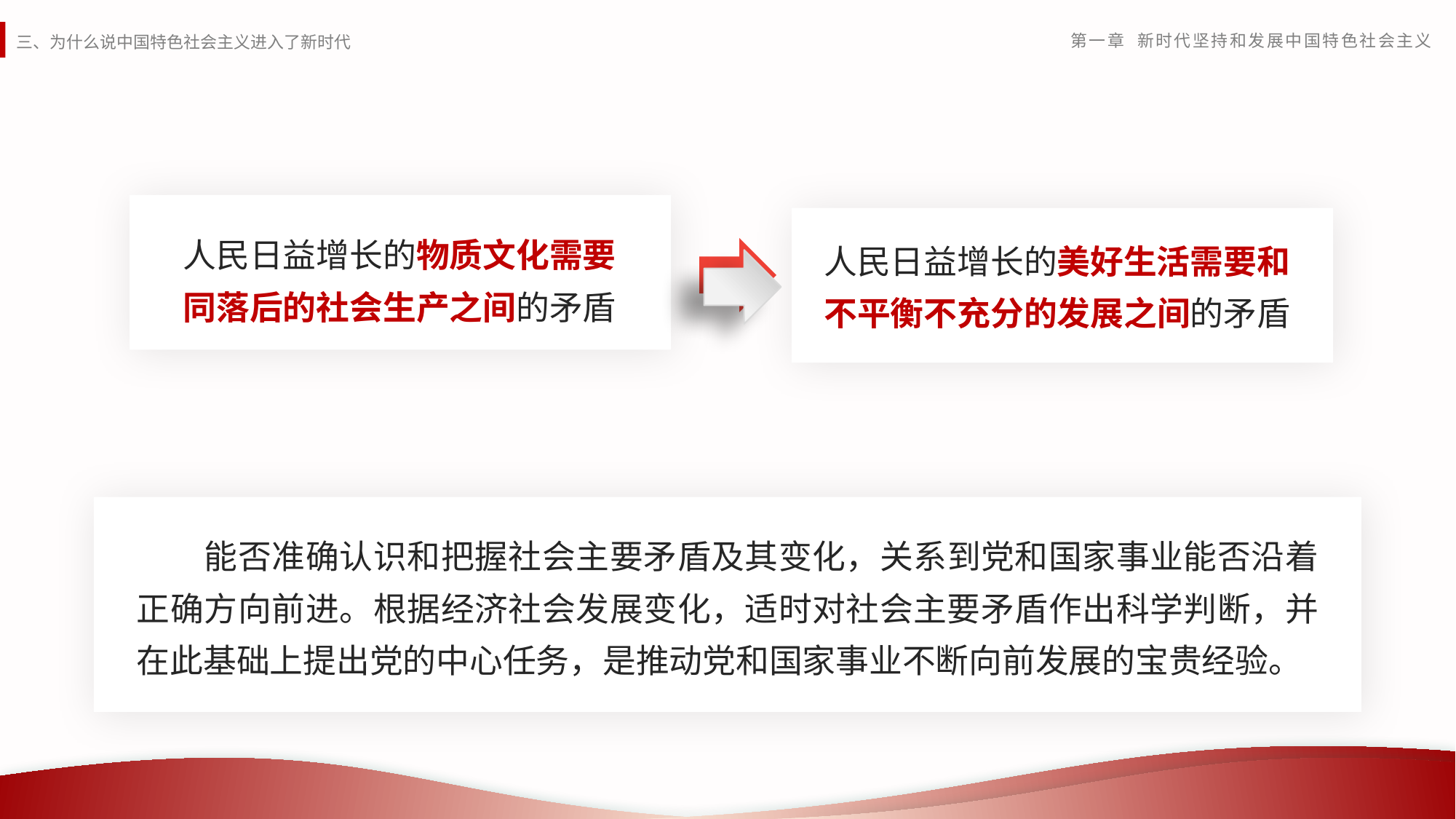

人民日益增长的物质文化需要同落后的社会生产之间的矛盾

人民日益增长的美好生活需要和不平衡不充分的发展之间的矛盾

　　能否准确认识和把握社会主要矛盾及其变化，关系到党和国家事业能否沿着正确方向前进。根据经济社会发展变化，适时对社会主要矛盾作出科学判断，并在此基础上提出党的中心任务，是推动党和国家事业不断向前发展的宝贵经验。